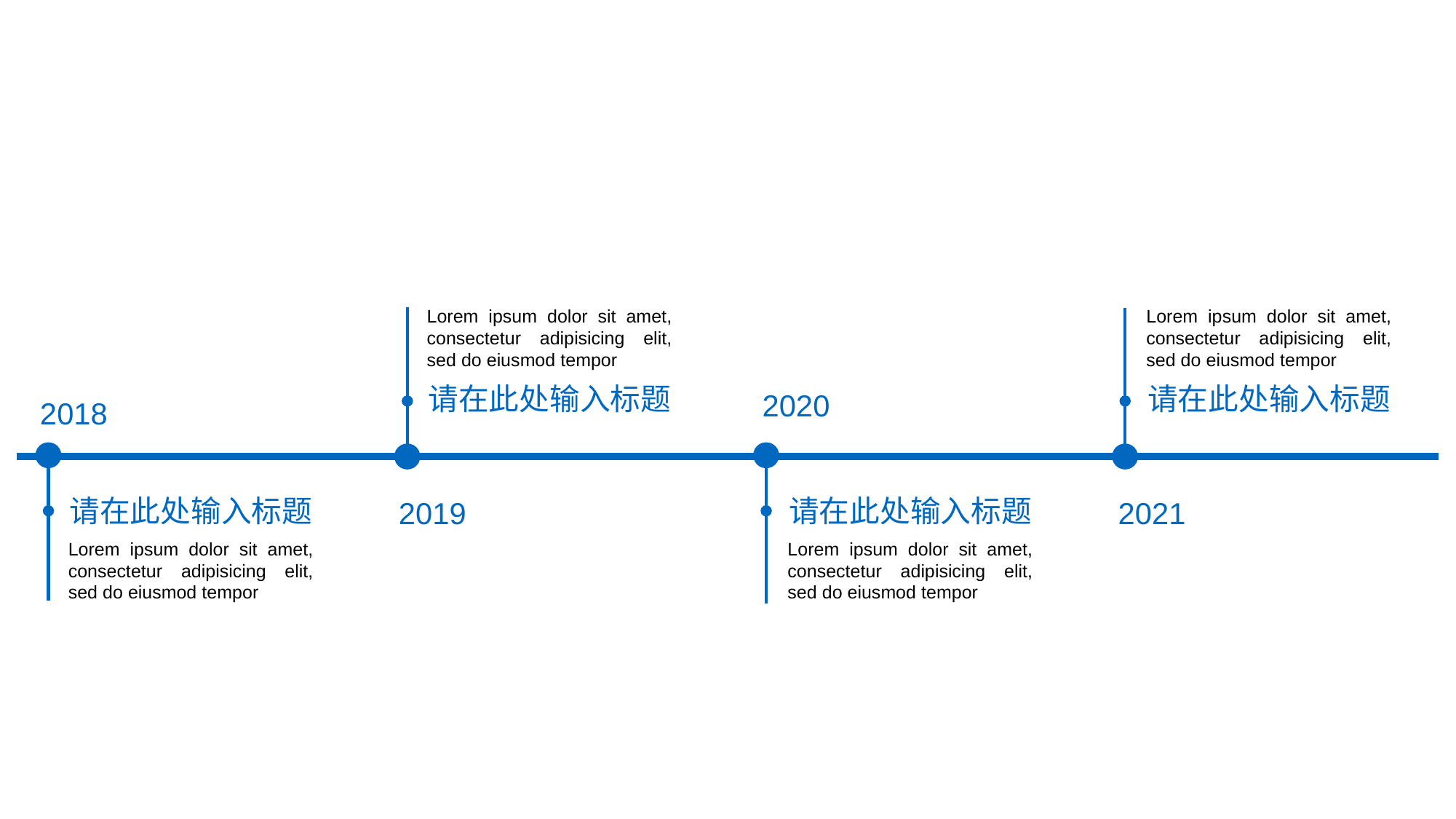

Lorem ipsum dolor sit amet, consectetur adipisicing elit, sed do eiusmod tempor
Lorem ipsum dolor sit amet, consectetur adipisicing elit, sed do eiusmod tempor

请在此处输入标题
请在此处输入标题
2020
2018

请在此处输入标题
请在此处输入标题
2019
2021
Lorem ipsum dolor sit amet, consectetur adipisicing elit, sed do eiusmod tempor
Lorem ipsum dolor sit amet, consectetur adipisicing elit, sed do eiusmod tempor